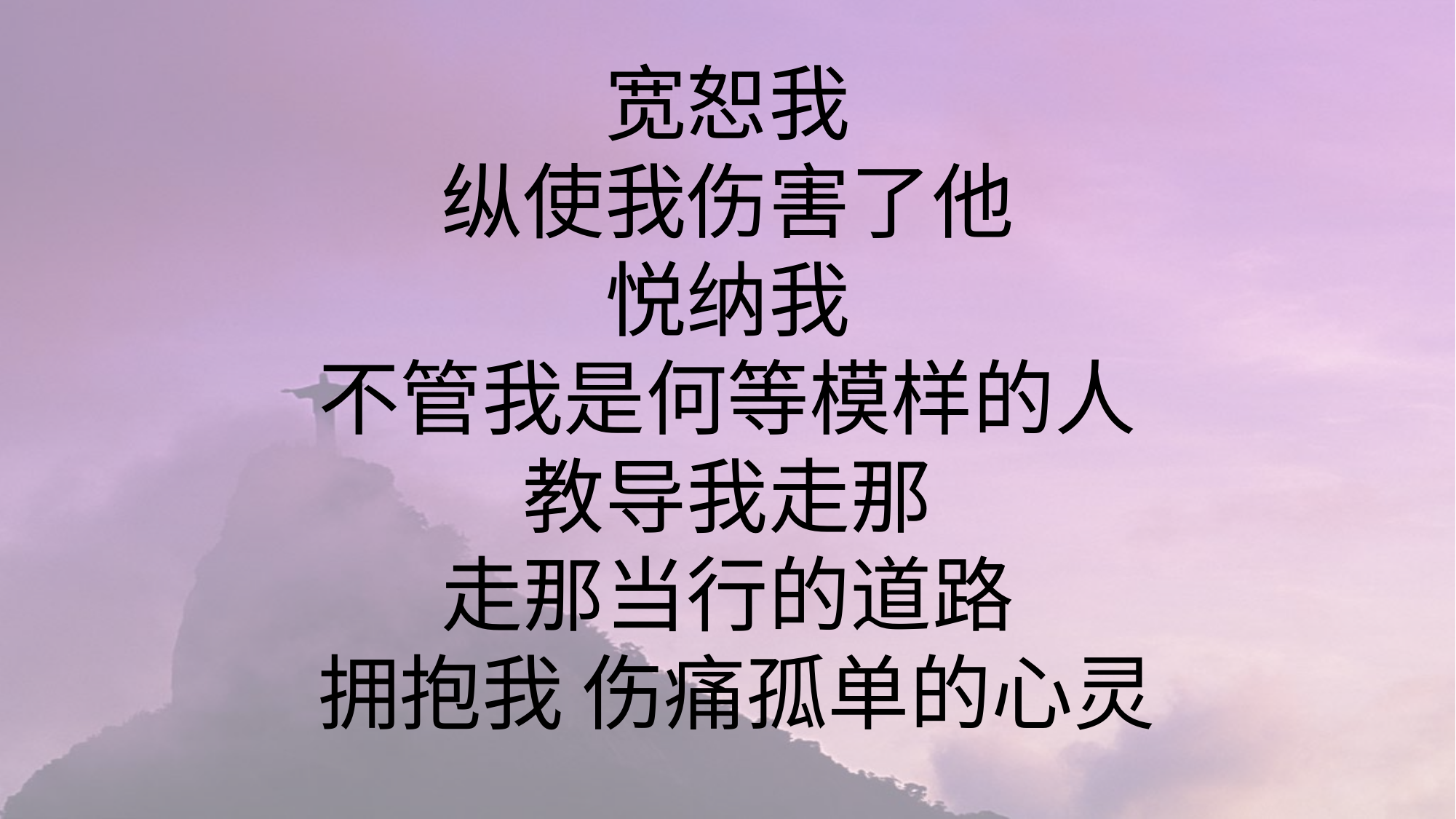

宽恕我
纵使我伤害了他
悦纳我
不管我是何等模样的人
教导我走那
走那当行的道路
拥抱我 伤痛孤单的心灵